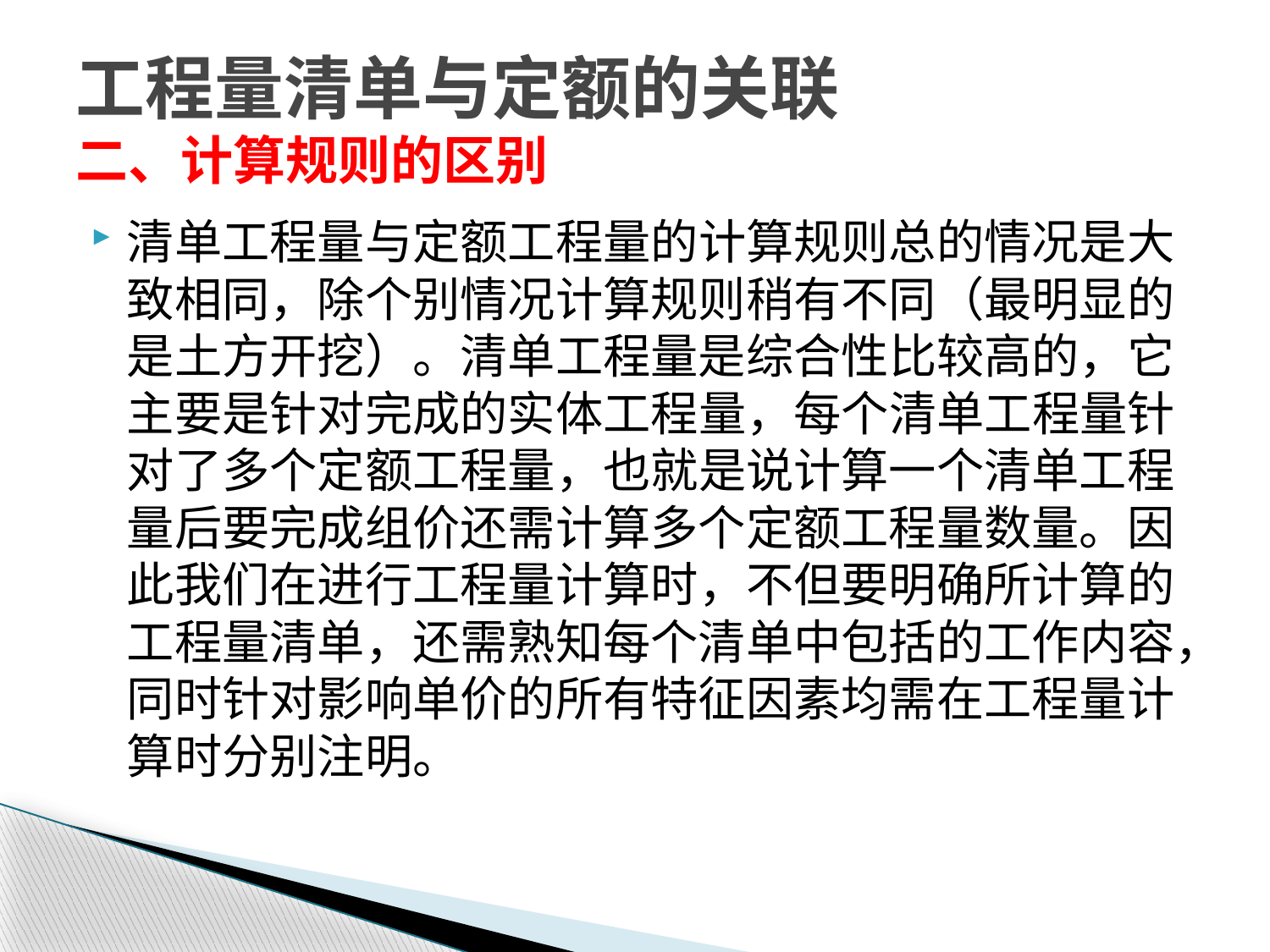

# 工程量清单与定额的关联 二、计算规则的区别
清单工程量与定额工程量的计算规则总的情况是大致相同，除个别情况计算规则稍有不同（最明显的是土方开挖）。清单工程量是综合性比较高的，它主要是针对完成的实体工程量，每个清单工程量针对了多个定额工程量，也就是说计算一个清单工程量后要完成组价还需计算多个定额工程量数量。因此我们在进行工程量计算时，不但要明确所计算的工程量清单，还需熟知每个清单中包括的工作内容，同时针对影响单价的所有特征因素均需在工程量计算时分别注明。